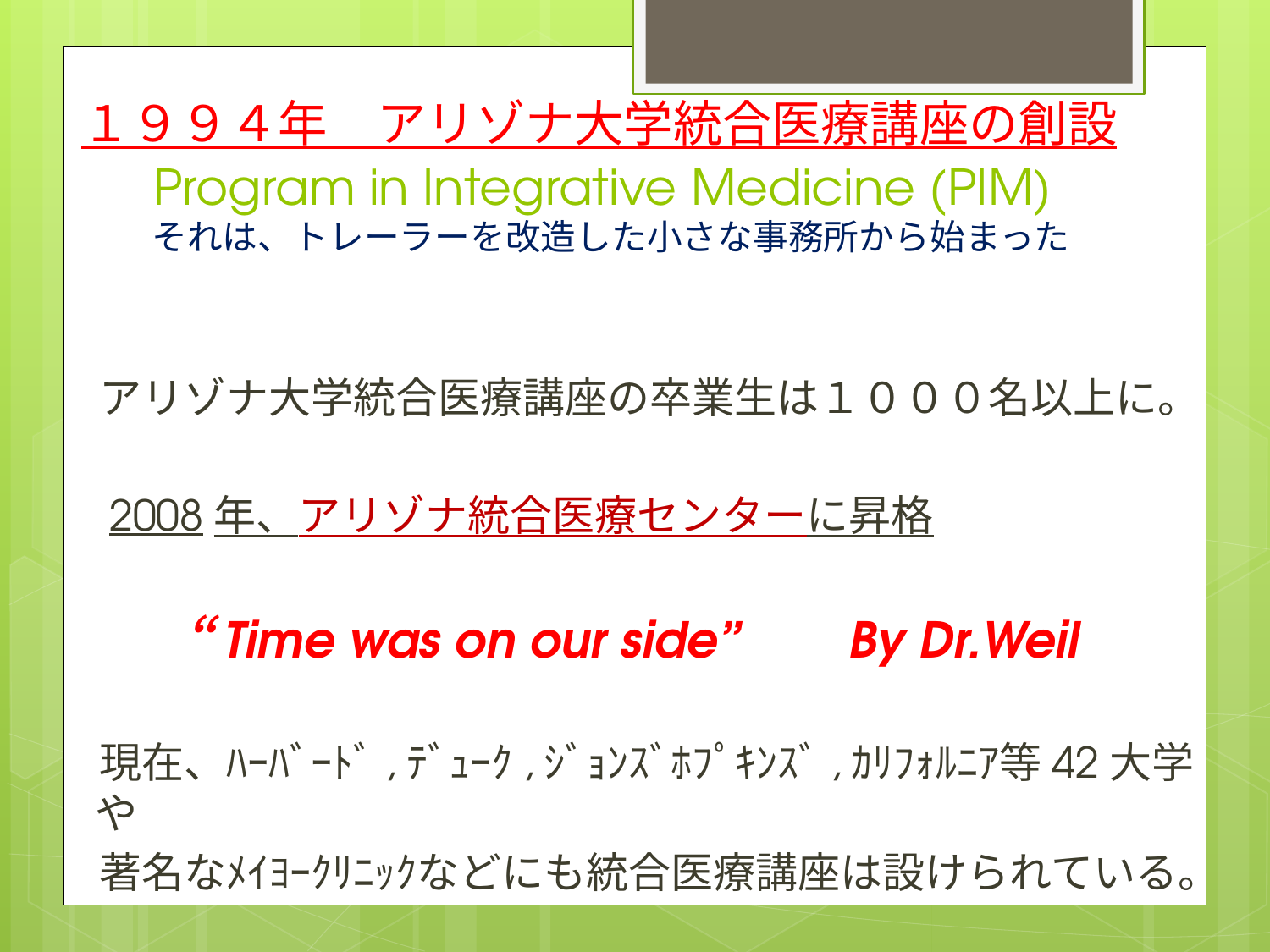

# １９９４年　アリゾナ大学統合医療講座の創設　 　 Program in Integrative Medicine (PIM) 　　それは、トレーラーを改造した小さな事務所から始まった

　アリゾナ大学統合医療講座の卒業生は１０００名以上に。

　2008年、アリゾナ統合医療センターに昇格

　　　“Time was on our side”　   By Dr.Weil

　現在、ﾊｰﾊﾞｰﾄﾞ,ﾃﾞｭｰｸ,ｼﾞｮﾝｽﾞﾎﾌﾟｷﾝｽﾞ,ｶﾘﾌｫﾙﾆｱ等42大学や
　著名なﾒｲﾖｰｸﾘﾆｯｸなどにも統合医療講座は設けられている。